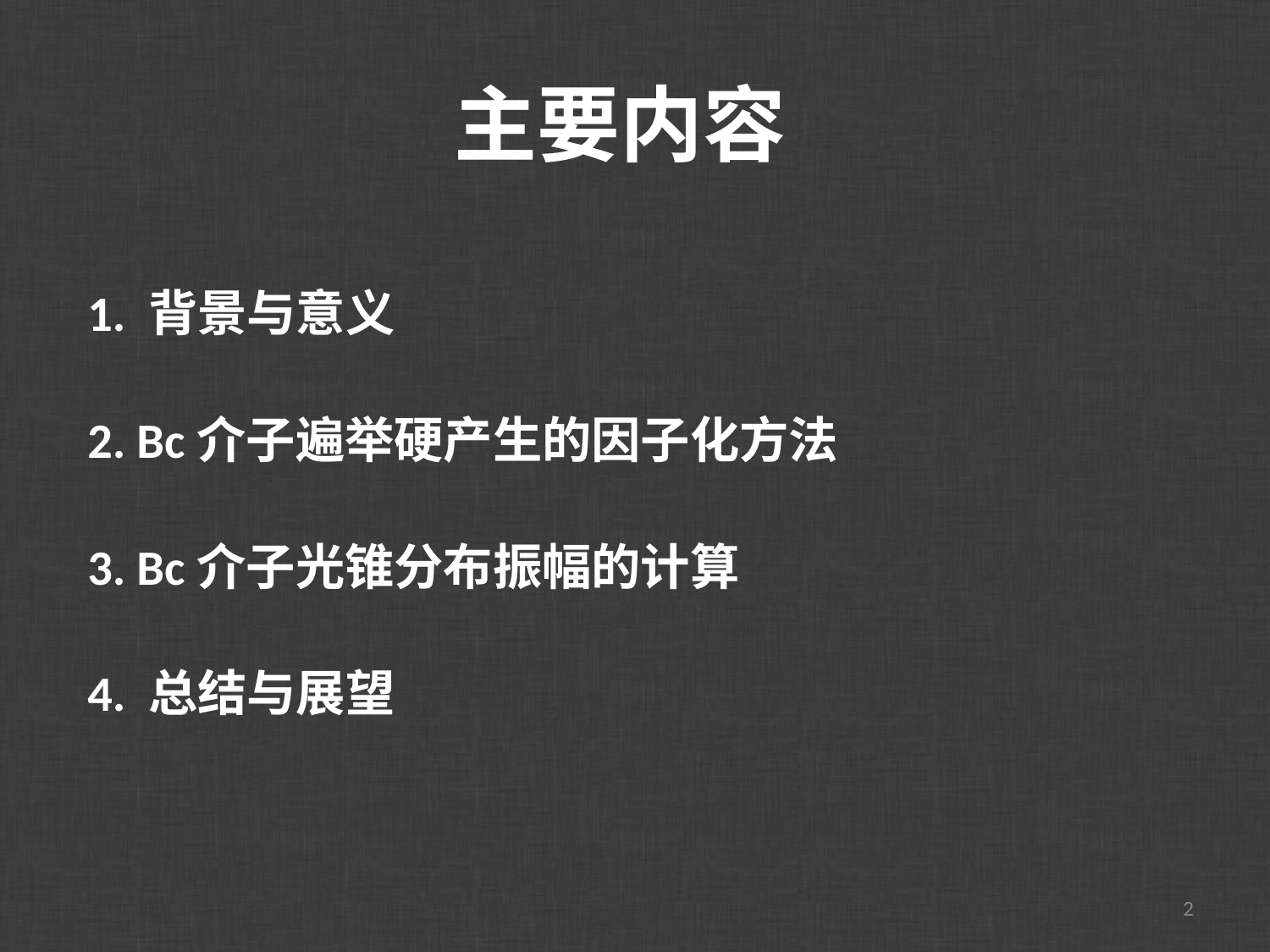

主要内容
1. 背景与意义

2. Bc介子遍举硬产生的因子化方法

3. Bc介子光锥分布振幅的计算

4. 总结与展望

2